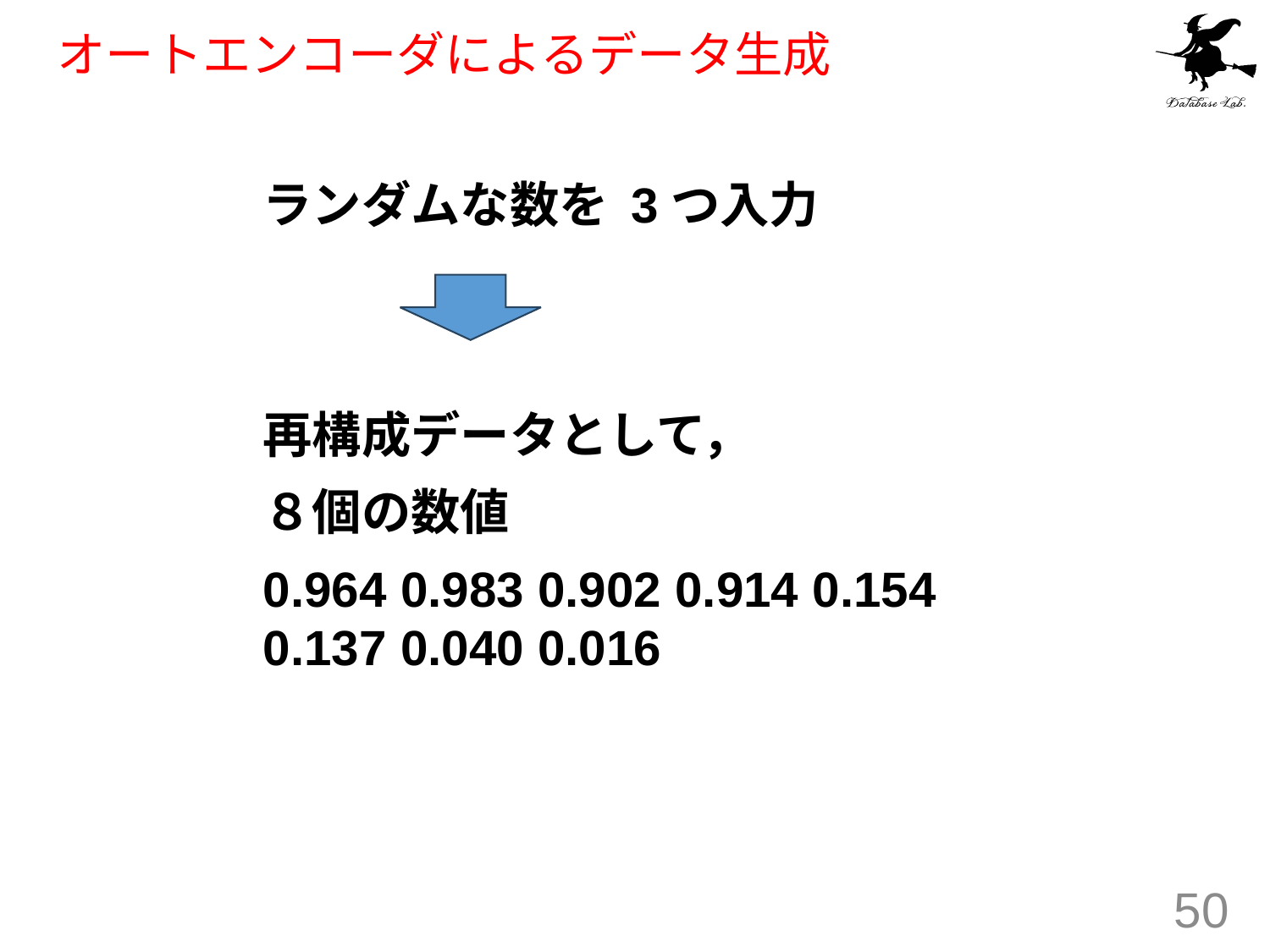

# オートエンコーダによるデータ生成
ランダムな数を 3つ入力

再構成データとして，
８個の数値
0.964 0.983 0.902 0.914 0.154 0.137 0.040 0.016

50